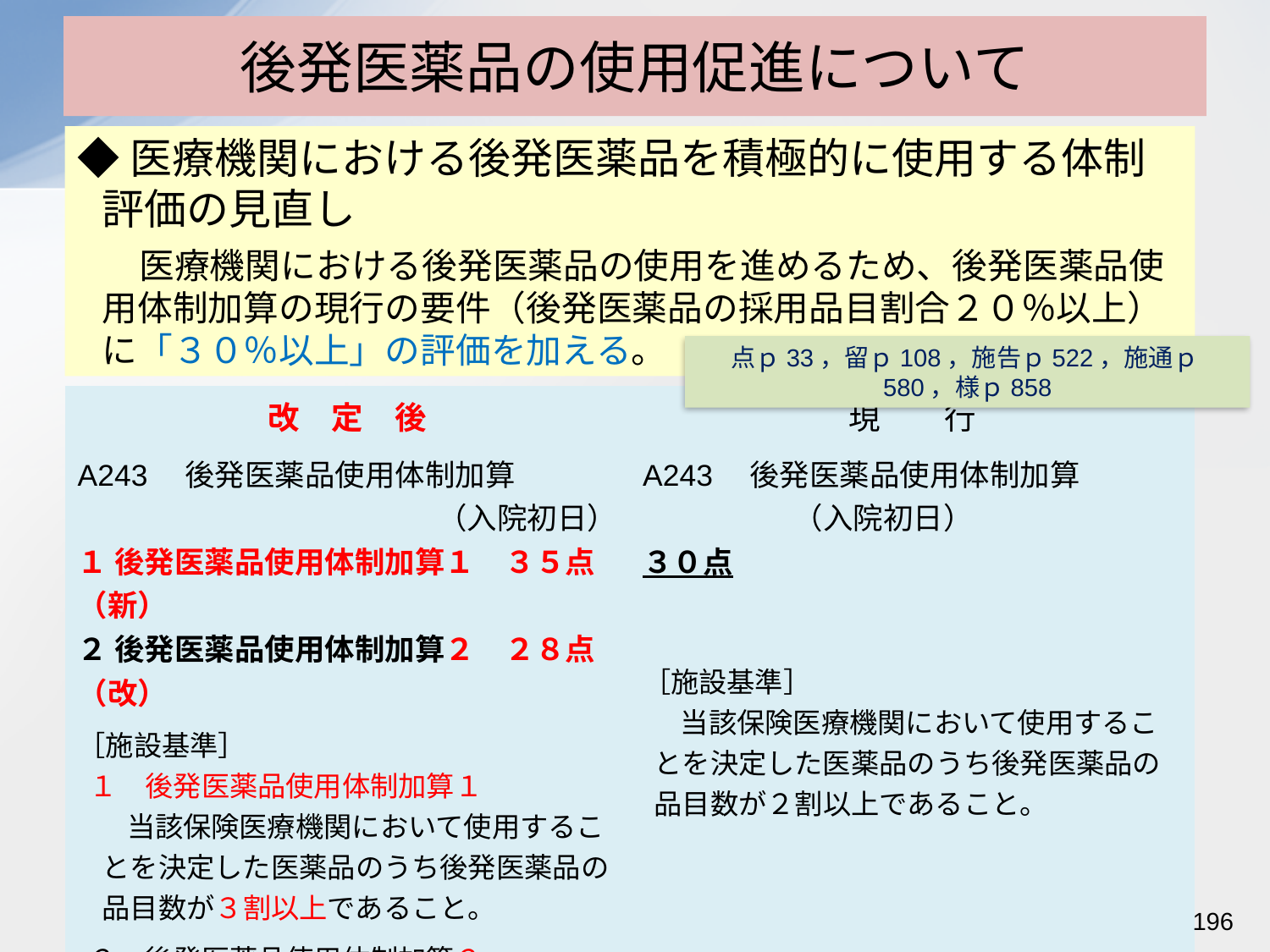

# 後発医薬品の使用促進について
◆医療機関における後発医薬品を積極的に使用する体制評価の見直し
医療機関における後発医薬品の使用を進めるため、後発医薬品使用体制加算の現行の要件（後発医薬品の採用品目割合２０％以上）に「３０％以上」の評価を加える。
点ｐ33，留ｐ108，施告ｐ522，施通ｐ580，様ｐ858
| 改　定　後 | 現　　行 |
| --- | --- |
| A243　後発医薬品使用体制加算 （入院初日） １ 後発医薬品使用体制加算１　３５点（新） ２ 後発医薬品使用体制加算２　２８点（改） ［施設基準］ １　後発医薬品使用体制加算１ 当該保険医療機関において使用することを決定した医薬品のうち後発医薬品の品目数が３割以上であること。 ２　後発医薬品使用体制加算２ 当該保険医療機関において使用することを決定した医薬品のうち後発医薬品の品目数が２割以上であること。 | A243　後発医薬品使用体制加算 　　　　　（入院初日） 　　　　　　３０点 ［施設基準］ 当該保険医療機関において使用することを決定した医薬品のうち後発医薬品の品目数が２割以上であること。 |
196